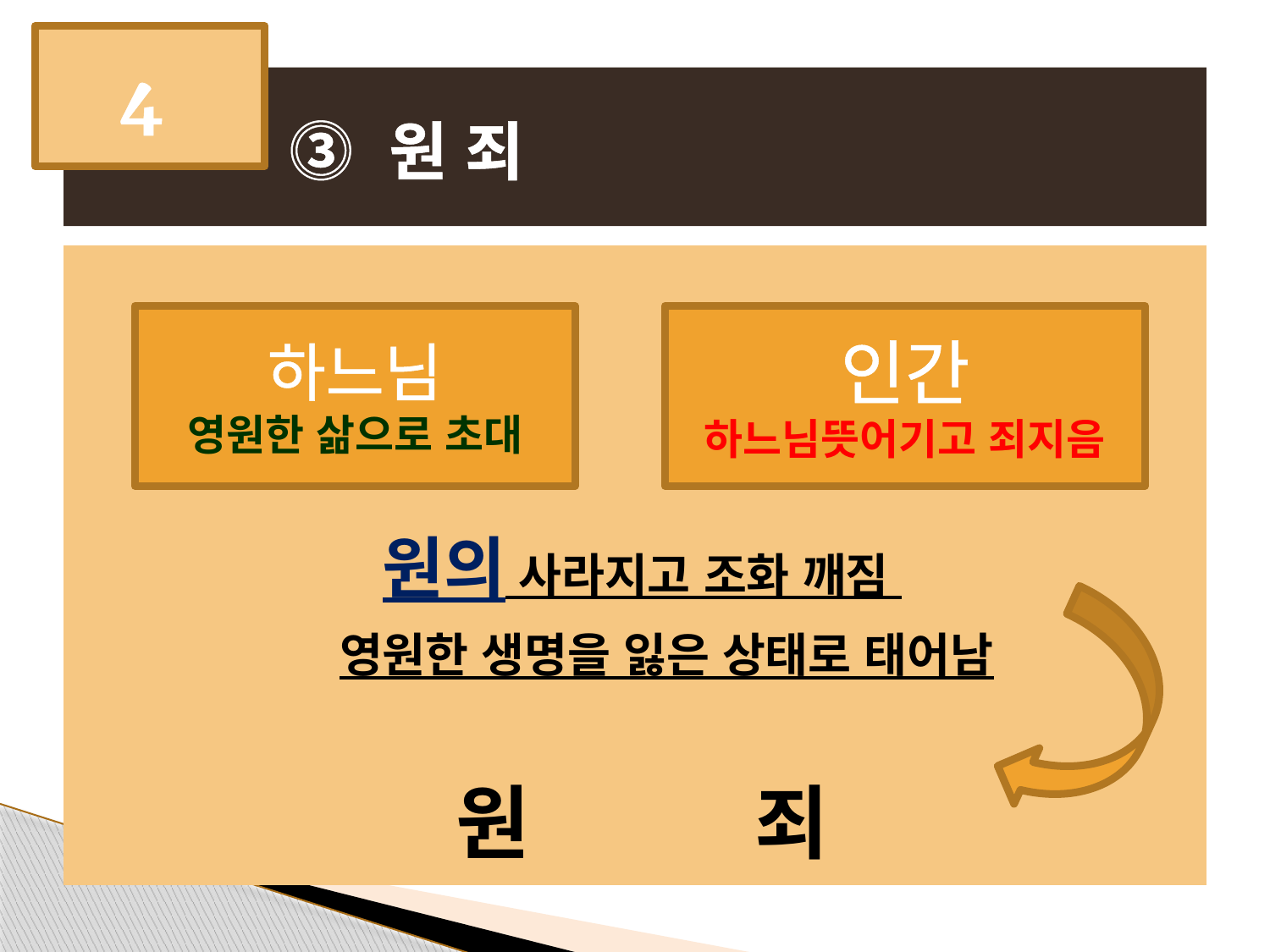

4
# ⓷ 원 죄

원의 사라지고 조화 깨짐
                  영원한 생명을 잃은 상태로 태어남

원          죄

하느님
영원한 삶으로 초대
인간
하느님뜻어기고 죄지음